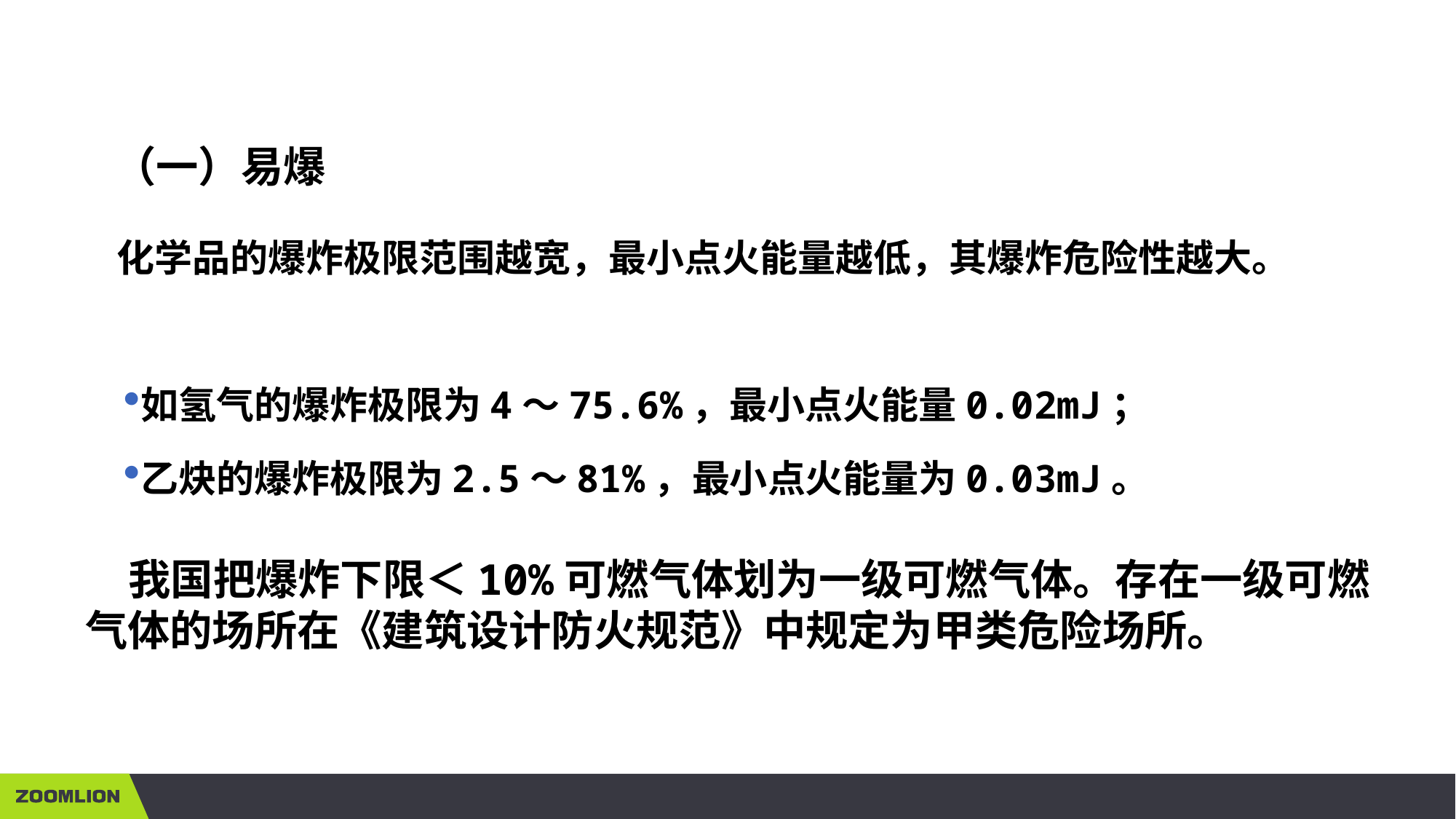

（一）易爆
    化学品的爆炸极限范围越宽，最小点火能量越低，其爆炸危险性越大。
如氢气的爆炸极限为4～75.6%，最小点火能量0.02mJ；
乙炔的爆炸极限为2.5～81%，最小点火能量为0.03mJ。
    我国把爆炸下限＜10%可燃气体划为一级可燃气体。存在一级可燃气体的场所在《建筑设计防火规范》中规定为甲类危险场所。